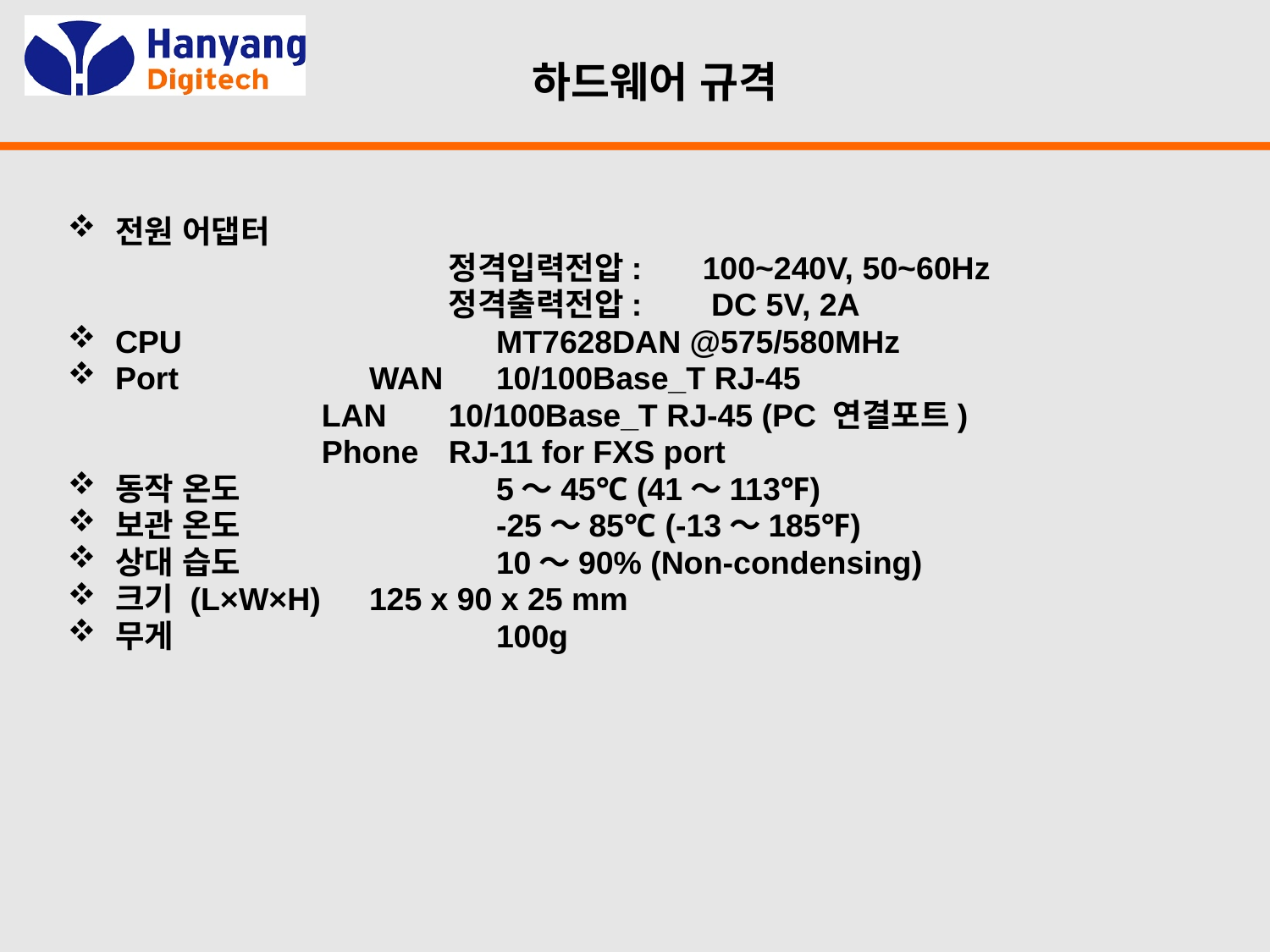

하드웨어 규격
전원 어댑터
			정격입력전압: 	100~240V, 50~60Hz
			정격출력전압:	 DC 5V, 2A
CPU 			MT7628DAN @575/580MHz
Port 		WAN 	10/100Base_T RJ-45
		LAN 	10/100Base_T RJ-45 (PC 연결포트)
		Phone	RJ-11 for FXS port
동작 온도 		5～45℃ (41～113℉)
보관 온도 		-25～85℃ (-13～185℉)
상대 습도 		10～90% (Non-condensing)
크기 (L×W×H) 	125 x 90 x 25 mm
무게 			100g